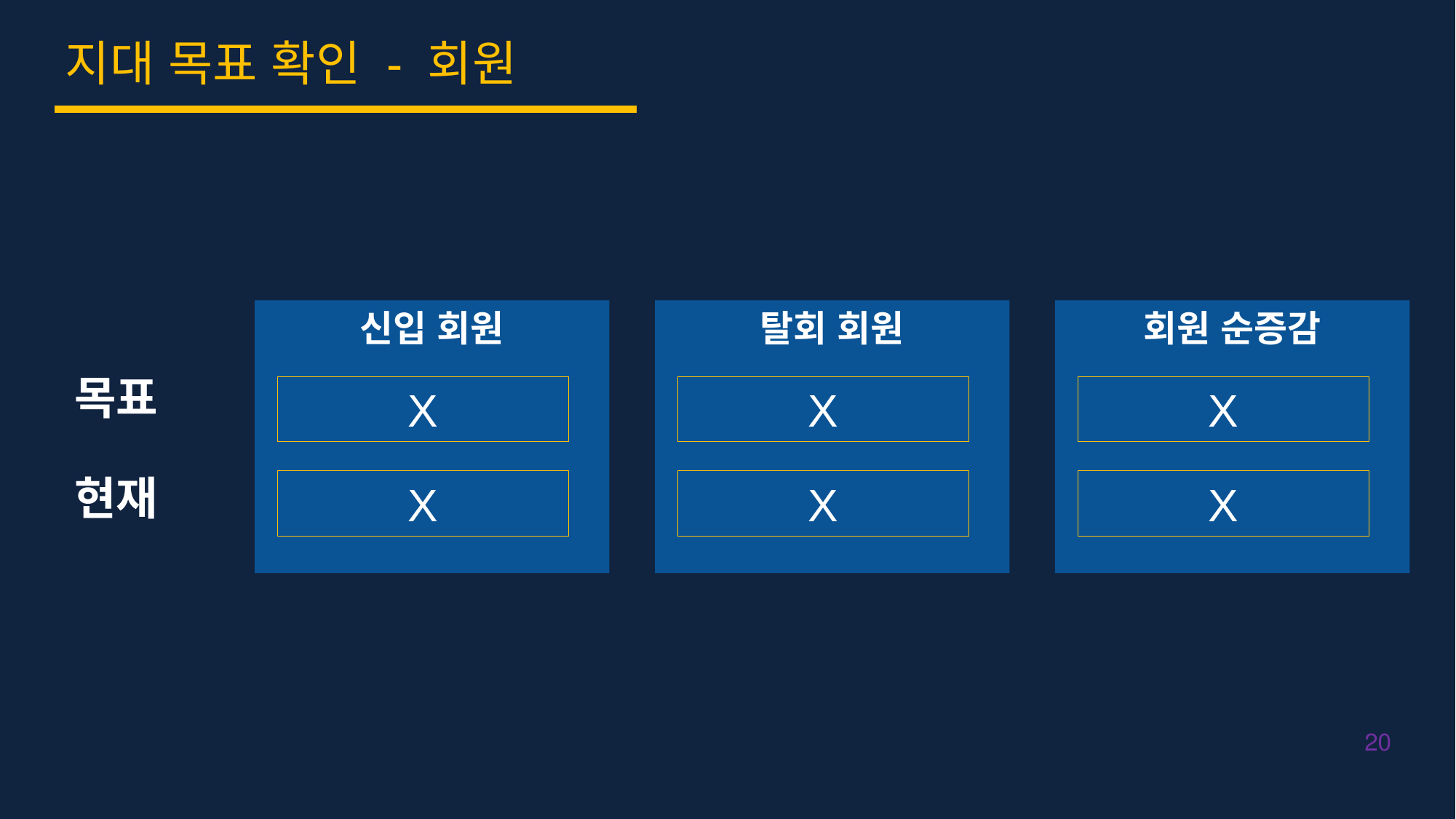

지대 목표 확인 - 회원
신입 회원

X
X
탈회 회원

X
X
회원 순증감

X
X
목표
현재